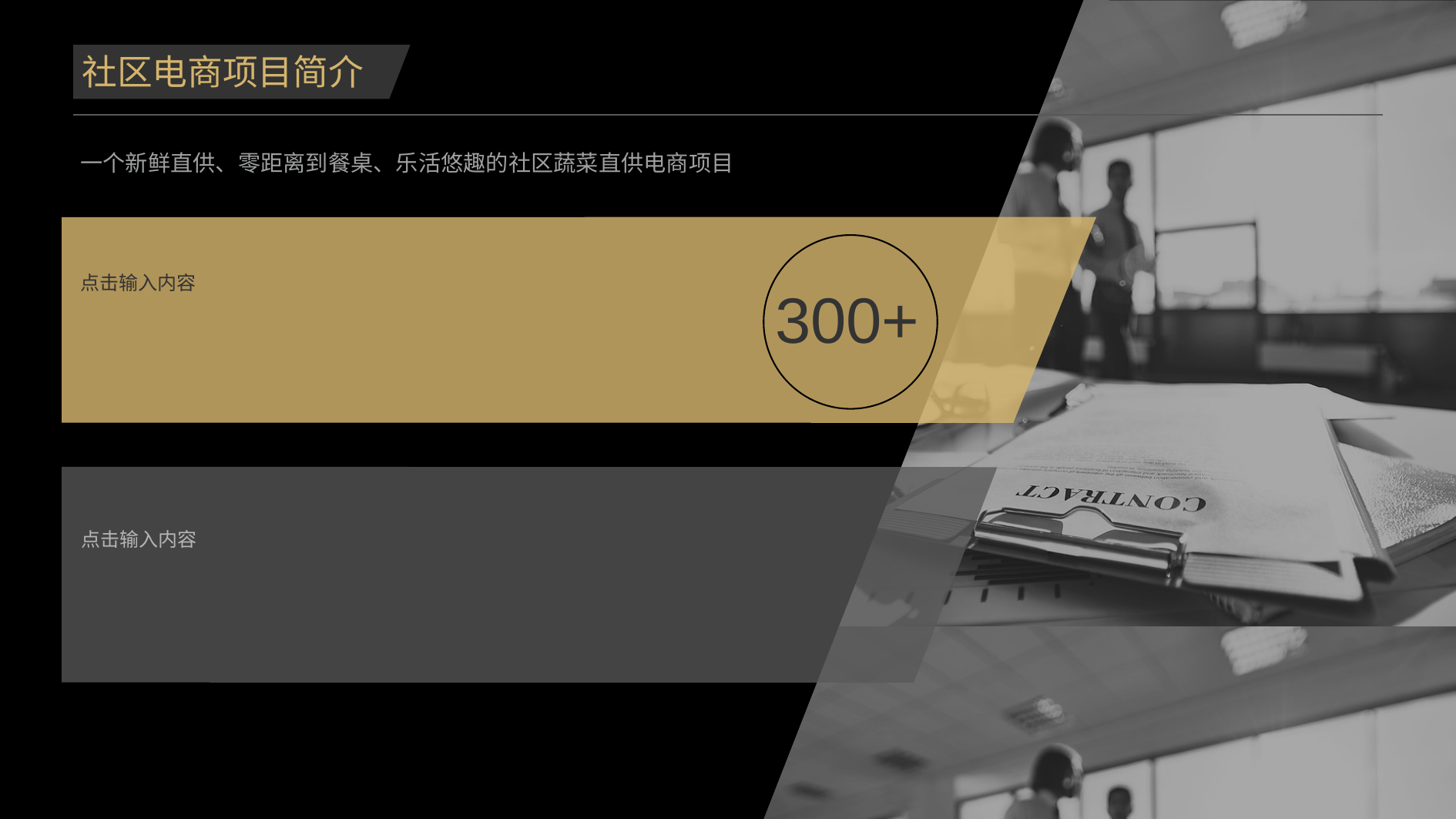

社区电商项目简介

一个新鲜直供、零距离到餐桌、乐活悠趣的社区蔬菜直供电商项目

点击输入内容
300+

点击输入内容